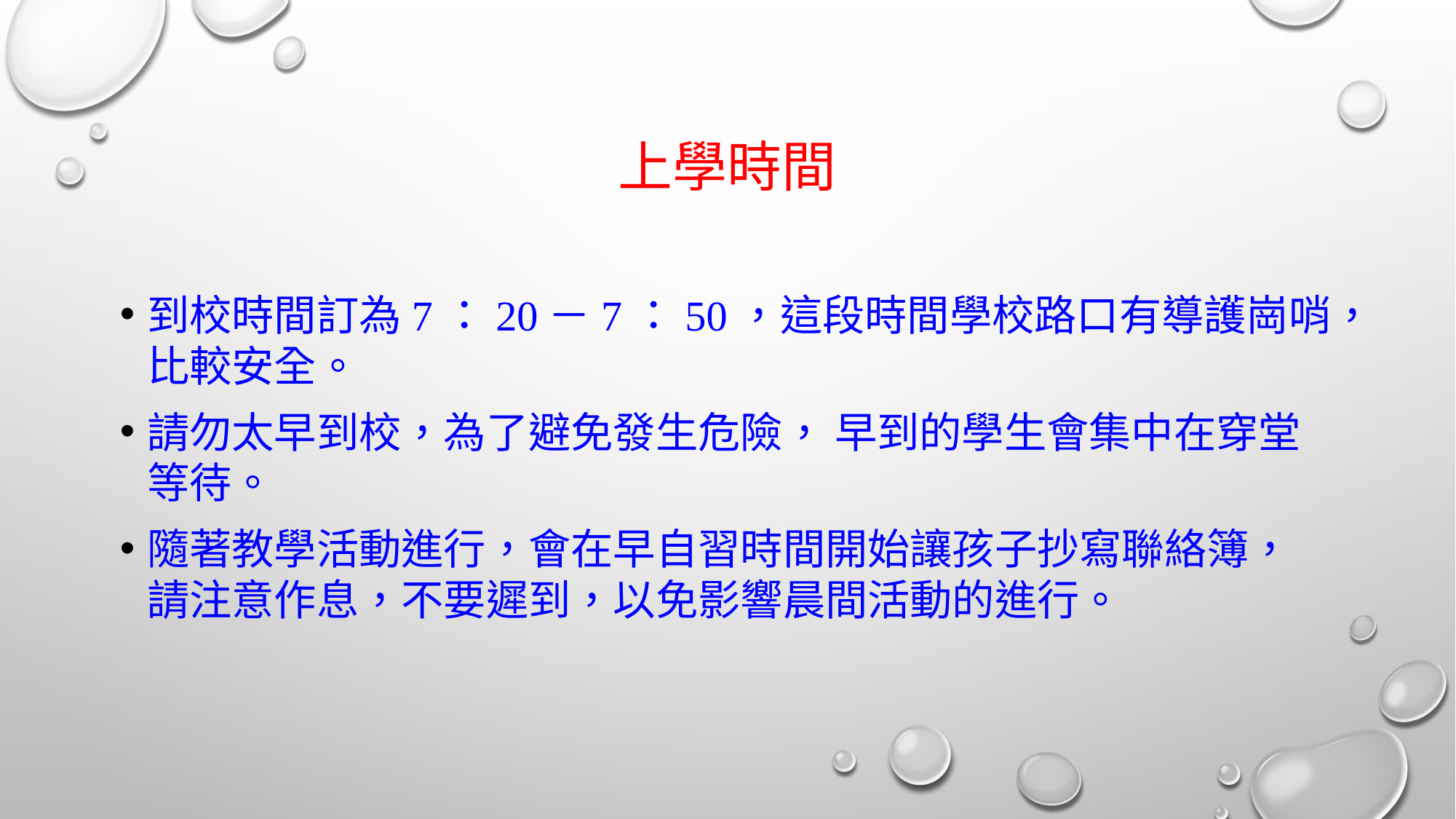

# 上學時間
到校時間訂為7：20－7：50，這段時間學校路口有導護崗哨，比較安全。
請勿太早到校，為了避免發生危險， 早到的學生會集中在穿堂等待。
隨著教學活動進行，會在早自習時間開始讓孩子抄寫聯絡簿，  請注意作息，不要遲到，以免影響晨間活動的進行。